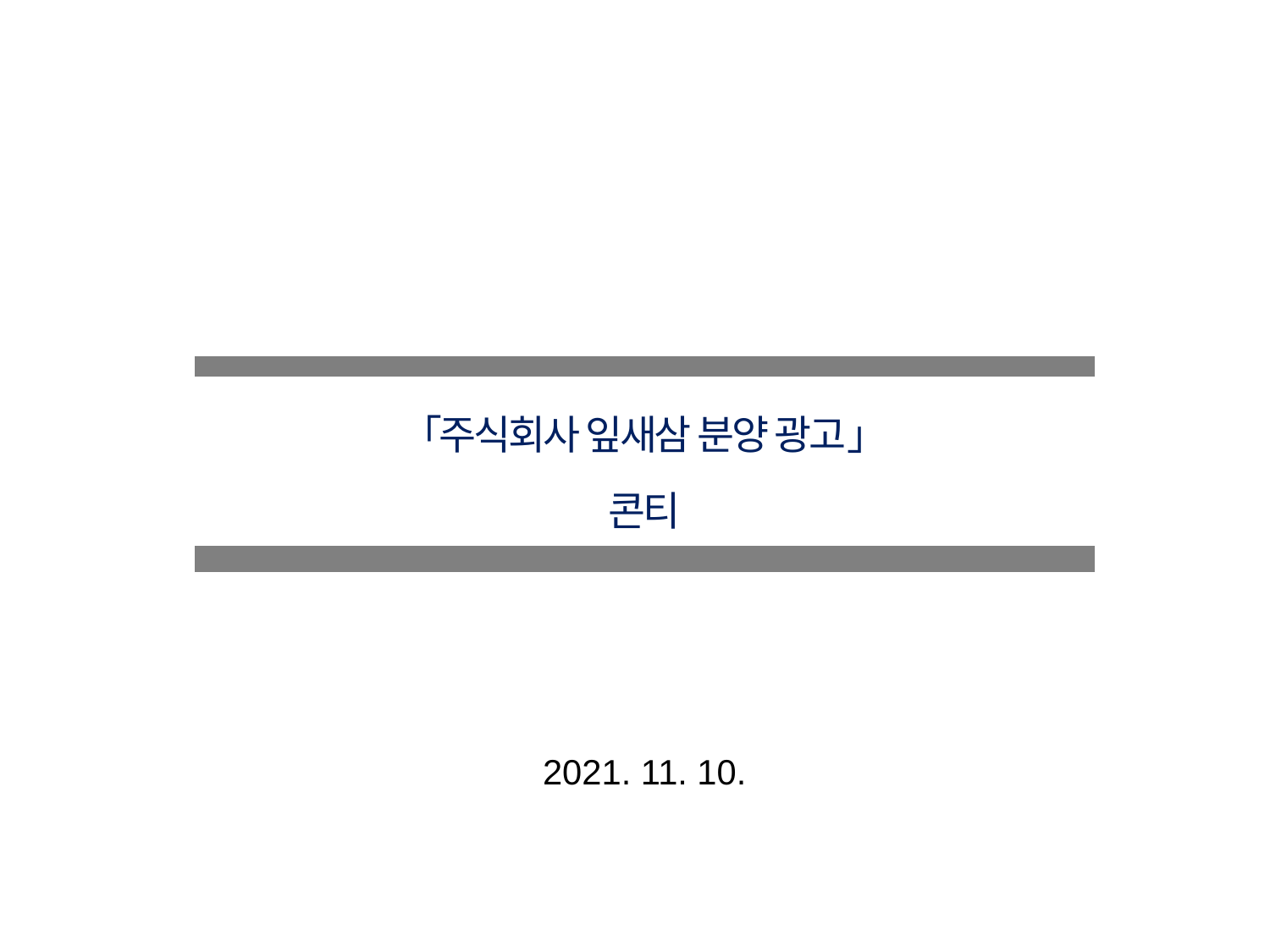

|  |
| --- |
| 「주식회사 잎새삼 분양 광고」 콘티 |
|  |
2021. 11. 10.